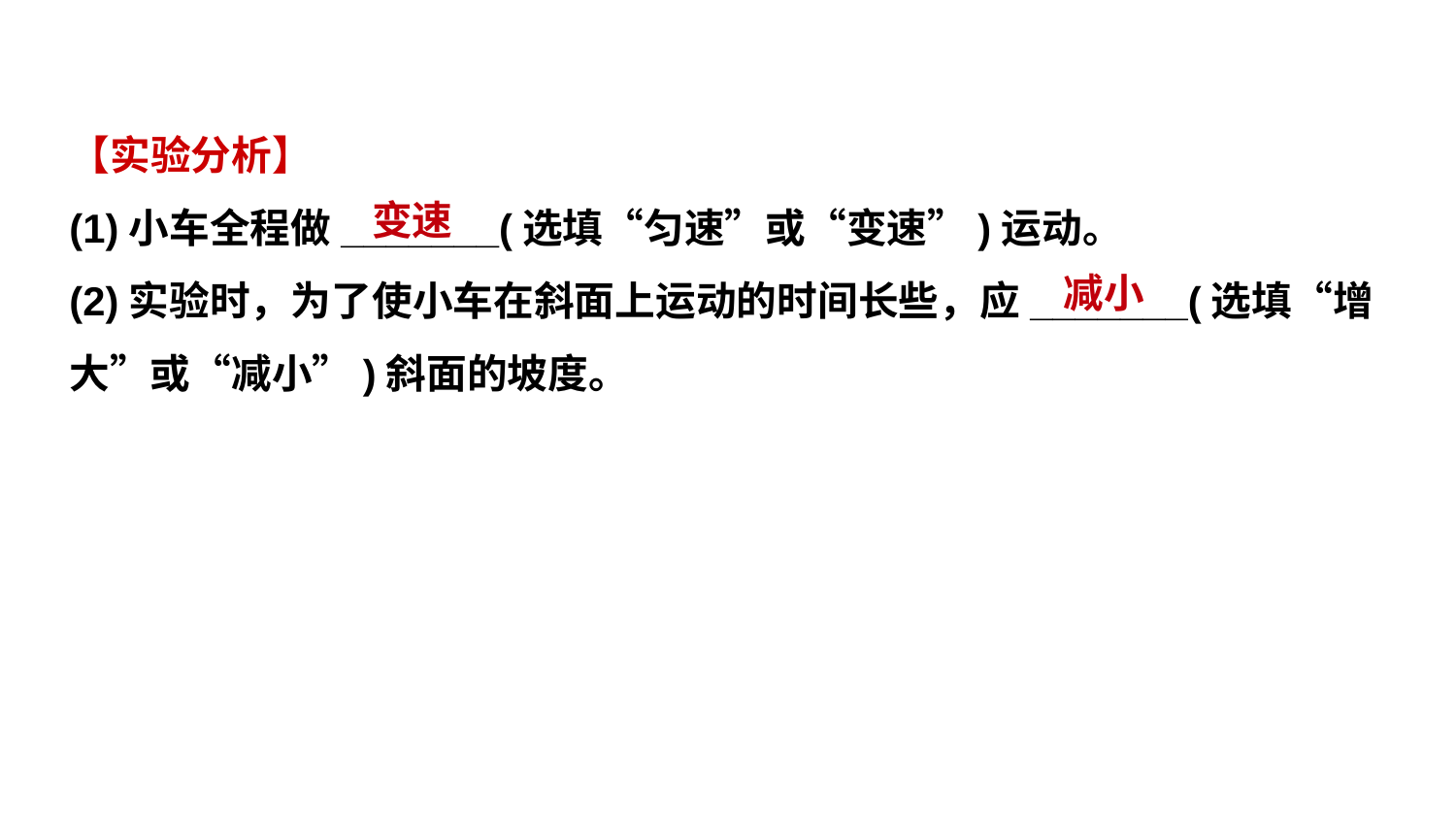

【实验分析】
(1)小车全程做_______(选填“匀速”或“变速”)运动。
(2)实验时，为了使小车在斜面上运动的时间长些，应_______(选填“增大”或“减小”)斜面的坡度。
 变速
 减小